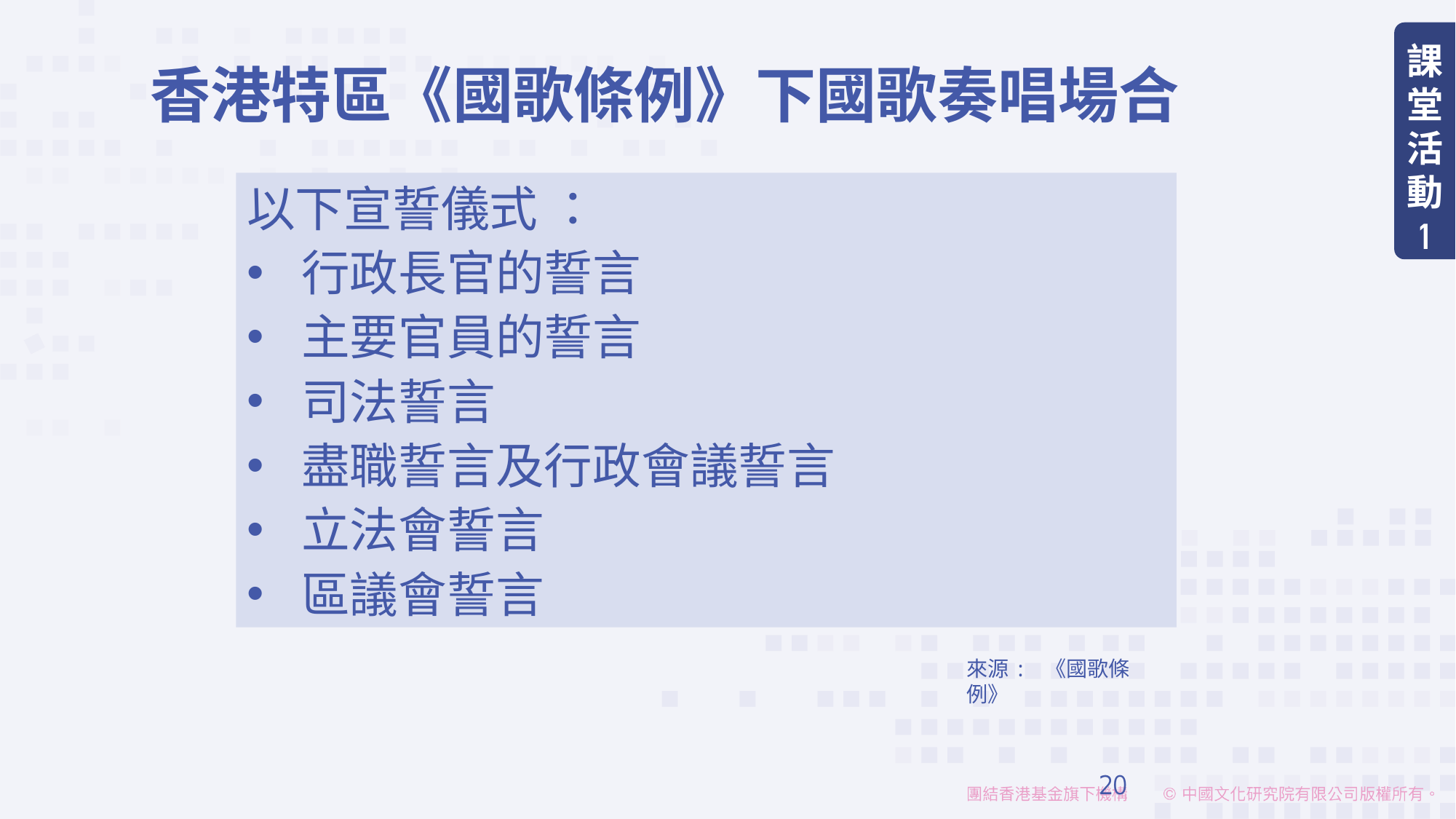

課堂活動
1
香港特區《國歌條例》下國歌奏唱場合

以下宣誓儀式 ：
行政長官的誓言
主要官員的誓言
司法誓言
盡職誓言及行政會議誓言
立法會誓言
區議會誓言
來源: 《國歌條例》
20